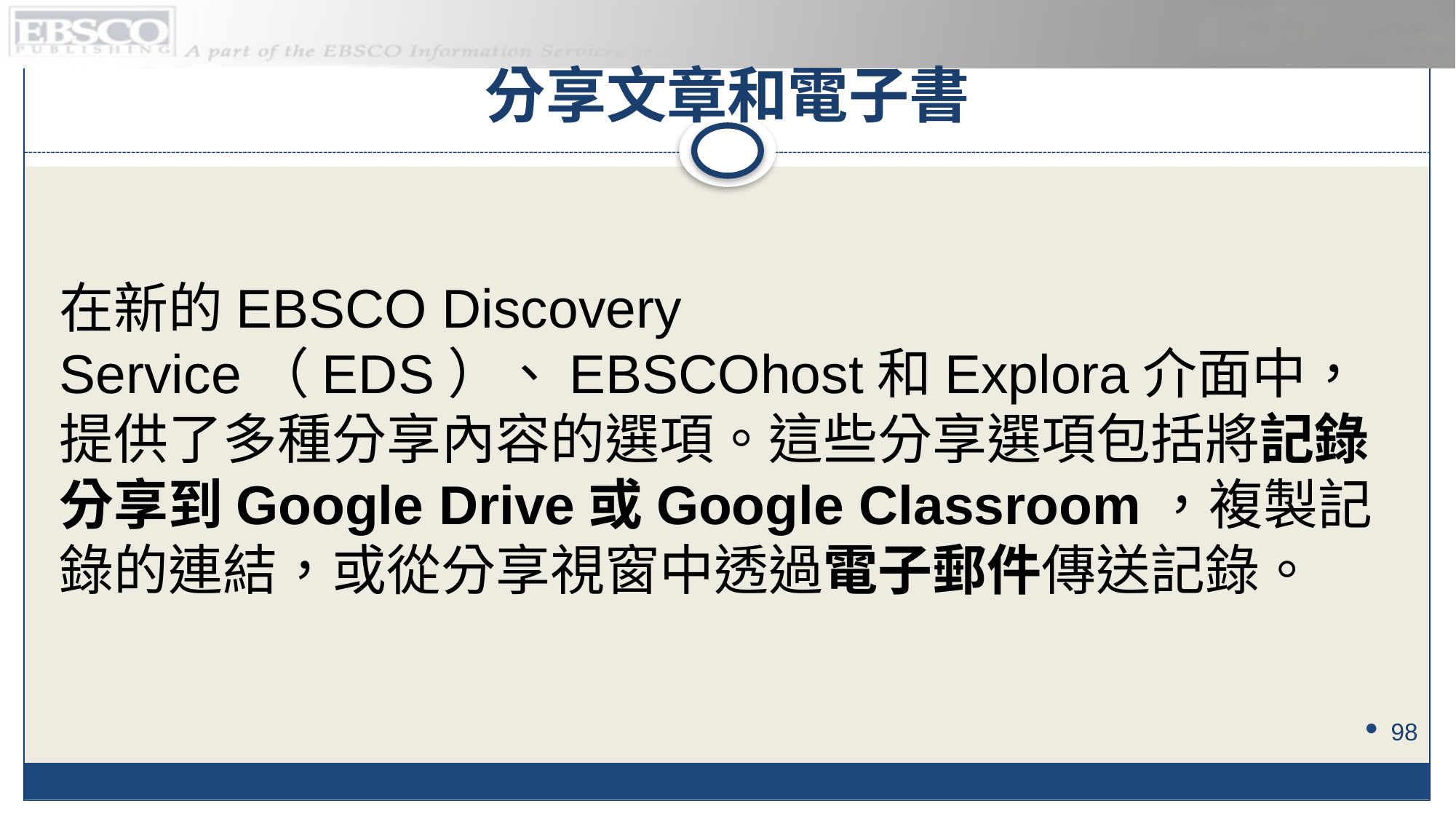

分享文章和電子書
在新的EBSCO Discovery Service（EDS）、EBSCOhost和Explora介面中，提供了多種分享內容的選項。這些分享選項包括將記錄分享到Google Drive或Google Classroom，複製記錄的連結，或從分享視窗中透過電子郵件傳送記錄。
98